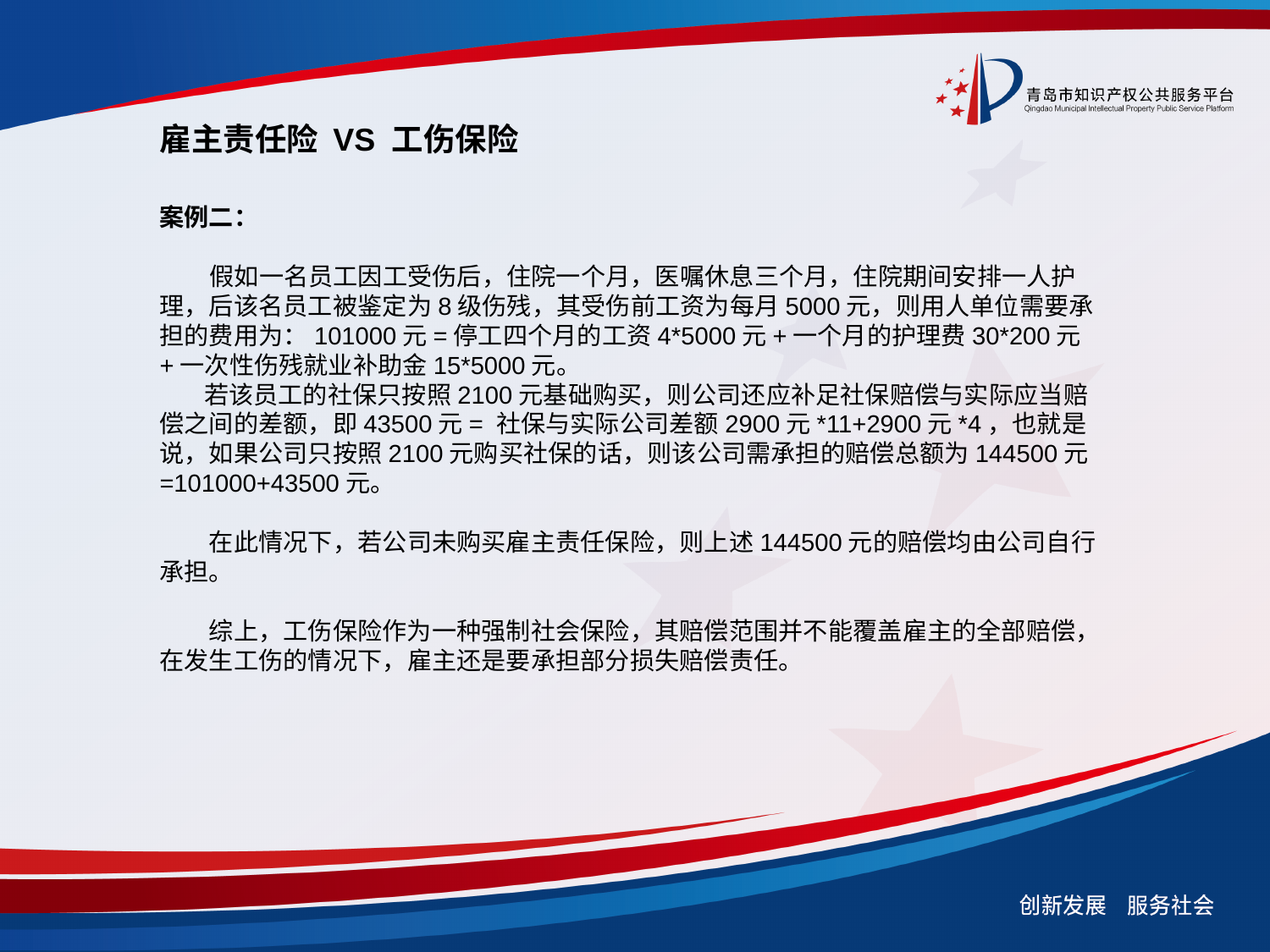

雇主责任险 VS 工伤保险
案例二：

        假如一名员工因工受伤后，住院一个月，医嘱休息三个月，住院期间安排一人护理，后该名员工被鉴定为8级伤残，其受伤前工资为每月5000元，则用人单位需要承担的费用为：101000元=停工四个月的工资4*5000元+一个月的护理费30*200元+一次性伤残就业补助金15*5000元。
       若该员工的社保只按照2100元基础购买，则公司还应补足社保赔偿与实际应当赔偿之间的差额，即43500元= 社保与实际公司差额2900元*11+2900元*4，也就是说，如果公司只按照2100元购买社保的话，则该公司需承担的赔偿总额为144500元=101000+43500元。

　　在此情况下，若公司未购买雇主责任保险，则上述144500元的赔偿均由公司自行承担。

　　综上，工伤保险作为一种强制社会保险，其赔偿范围并不能覆盖雇主的全部赔偿，在发生工伤的情况下，雇主还是要承担部分损失赔偿责任。